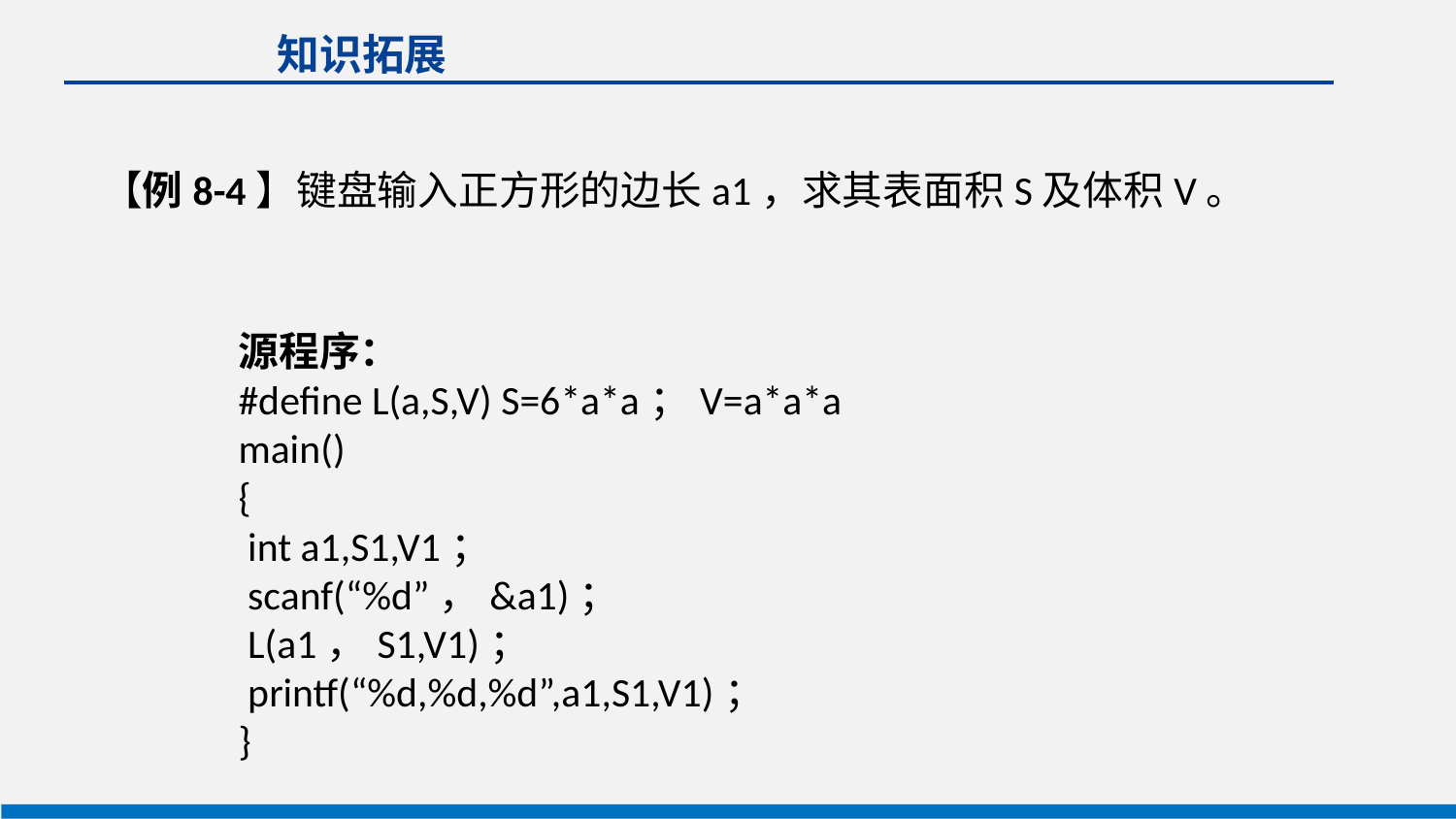

知识拓展
    【例8-4】键盘输入正方形的边长a1，求其表面积S及体积V。

源程序：
#define L(a,S,V) S=6*a*a；V=a*a*a
main()
{
 int a1,S1,V1；
 scanf(“%d”，&a1)；
 L(a1，S1,V1)；
 printf(“%d,%d,%d”,a1,S1,V1)；
}